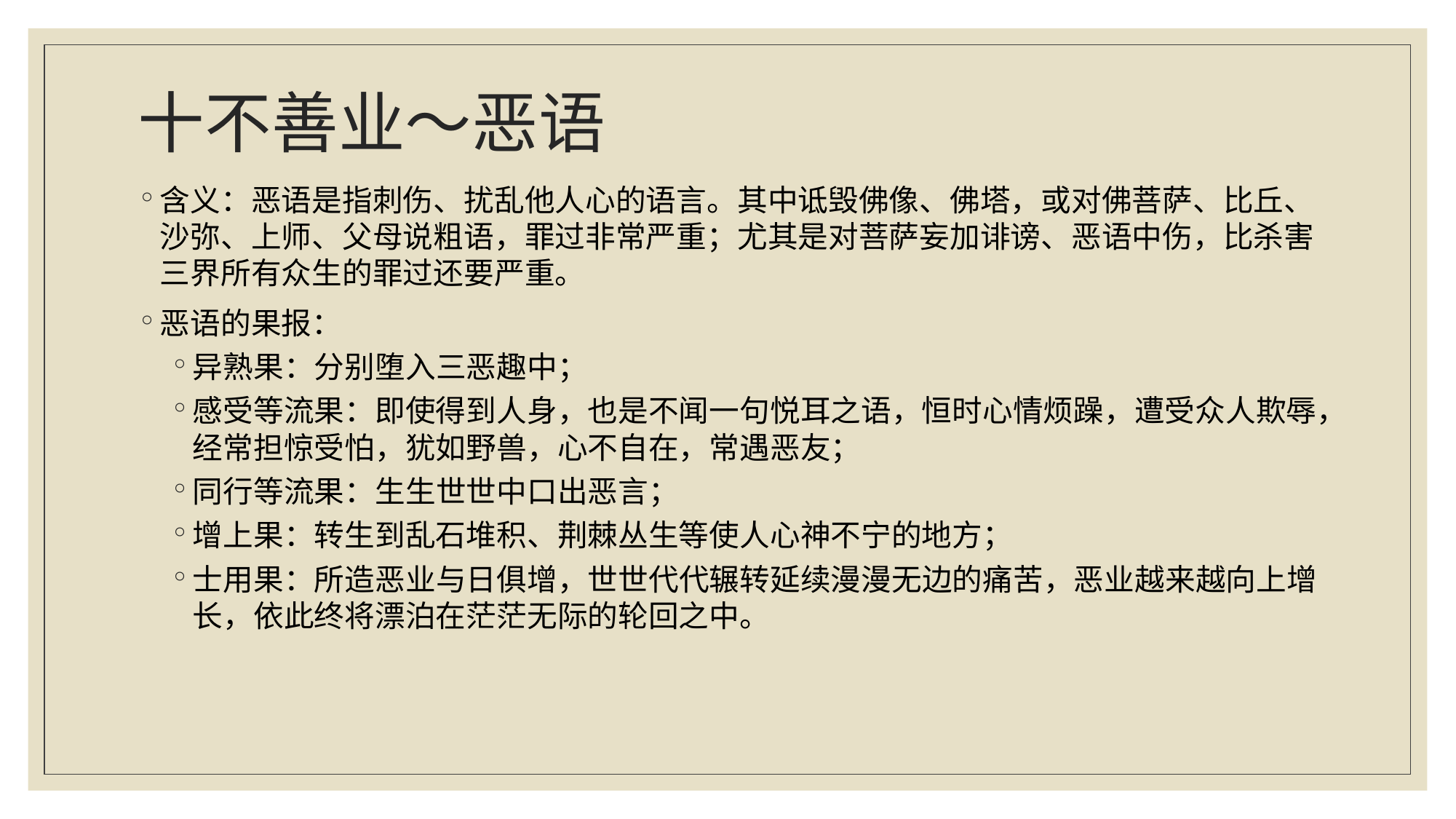

# 十不善业～恶语
含义：恶语是指刺伤、扰乱他人心的语言。其中诋毁佛像、佛塔，或对佛菩萨、比丘、沙弥、上师、父母说粗语，罪过非常严重；尤其是对菩萨妄加诽谤、恶语中伤，比杀害三界所有众生的罪过还要严重。
恶语的果报：
异熟果：分别堕入三恶趣中；
感受等流果：即使得到人身，也是不闻一句悦耳之语，恒时心情烦躁，遭受众人欺辱，经常担惊受怕，犹如野兽，心不自在，常遇恶友；
同行等流果：生生世世中口出恶言；
增上果：转生到乱石堆积、荆棘丛生等使人心神不宁的地方；
士用果：所造恶业与日俱增，世世代代辗转延续漫漫无边的痛苦，恶业越来越向上增长，依此终将漂泊在茫茫无际的轮回之中。